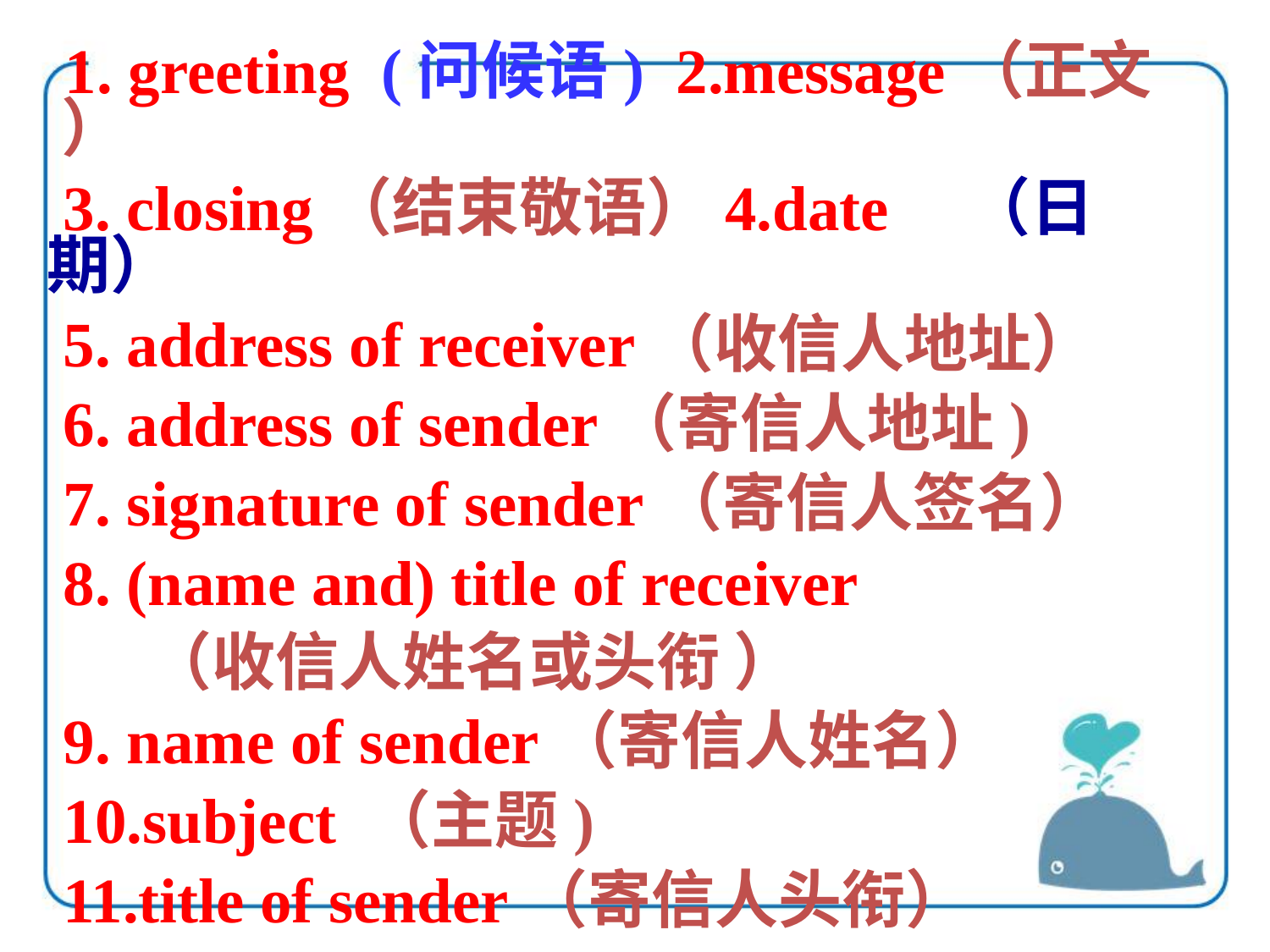

1. greeting  (问候语)  2.message（正文 ）
 3. closing（结束敬语）4.date    （日期）
 5. address of receiver（收信人地址）
 6. address of sender（寄信人地址)
 7. signature of sender（寄信人签名）
 8. (name and) title of receiver
      （收信人姓名或头衔 ）
 9. name of sender（寄信人姓名）
 10.subject （主题)
 11.title of sender（寄信人头衔）